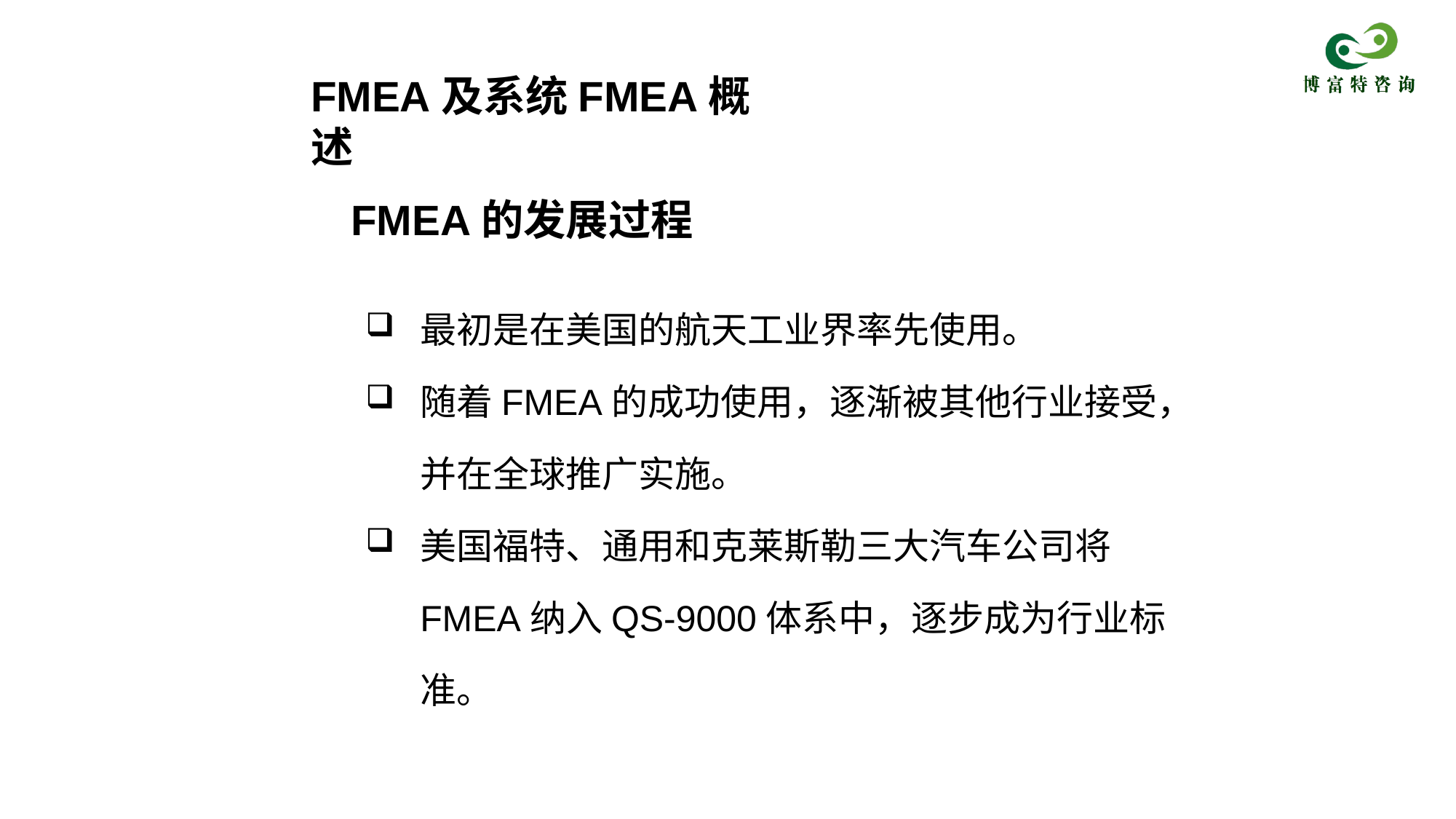

FMEA及系统FMEA概述
 FMEA的发展过程
最初是在美国的航天工业界率先使用。
随着FMEA的成功使用，逐渐被其他行业接受，并在全球推广实施。
美国福特、通用和克莱斯勒三大汽车公司将FMEA纳入QS-9000体系中，逐步成为行业标准。